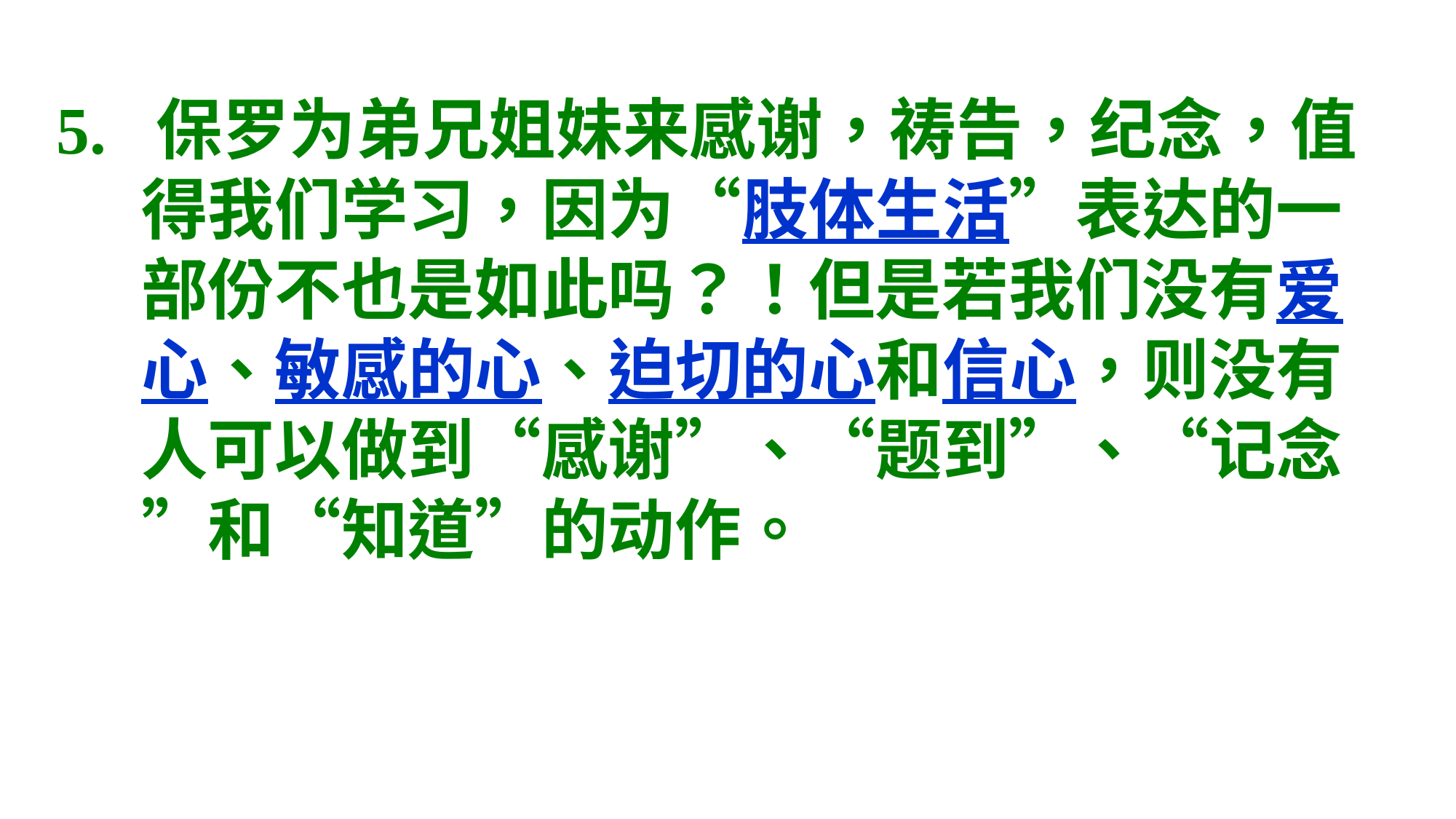

5.  保罗为弟兄姐妹来感谢，祷告，纪念，值得我们学习，因为“肢体生活”表达的一部份不也是如此吗？！但是若我们没有爱心、敏感的心、迫切的心和信心，则没有人可以做到“感谢”、“题到”、“记念”和“知道”的动作。